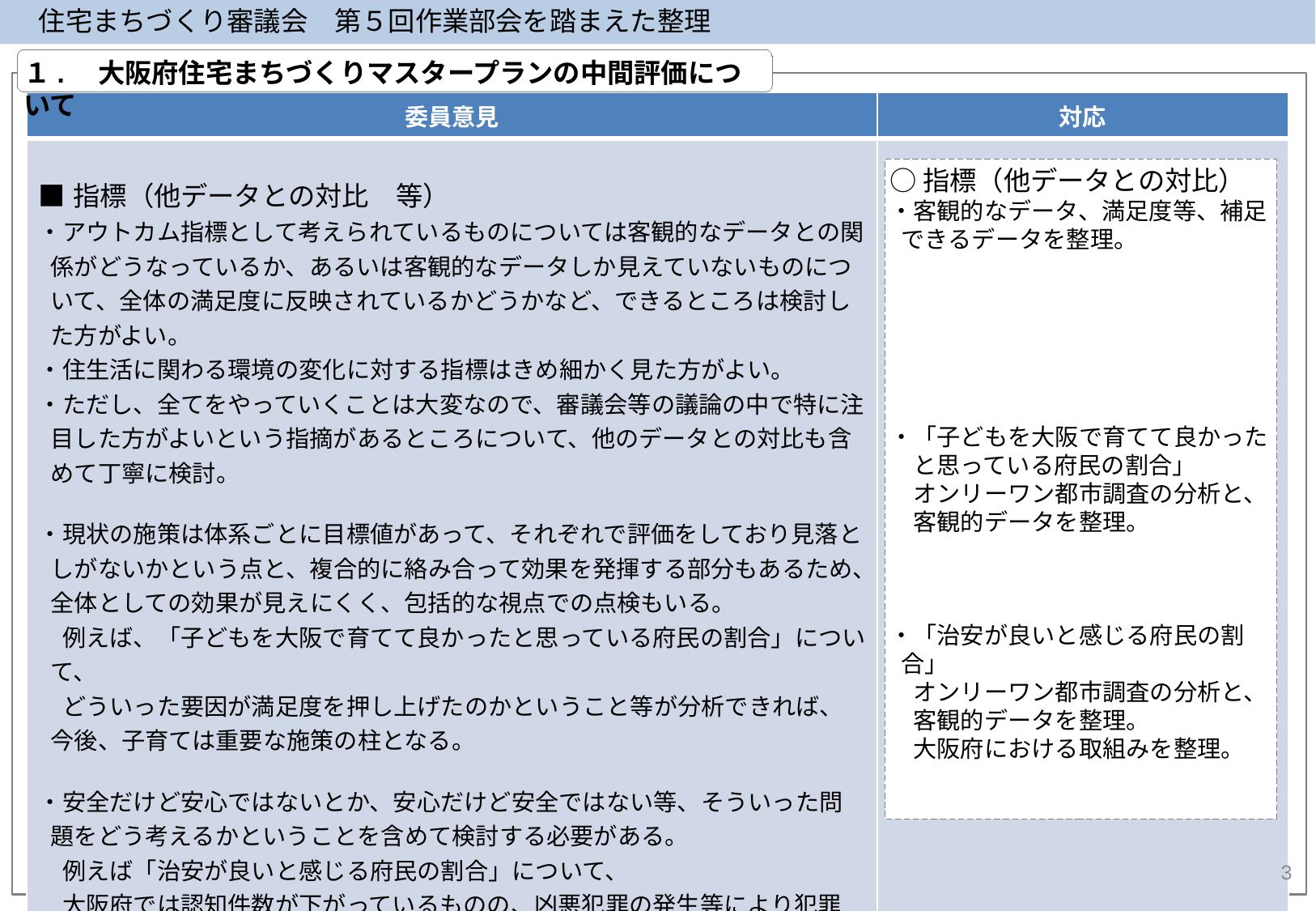

住宅まちづくり審議会　第５回作業部会を踏まえた整理
１.　大阪府住宅まちづくりマスタープランの中間評価について

| 委員意見 | 対応 |
| --- | --- |
| ■指標（他データとの対比　等） ・アウトカム指標として考えられているものについては客観的なデータとの関係がどうなっているか、あるいは客観的なデータしか見えていないものについて、全体の満足度に反映されているかどうかなど、できるところは検討した方がよい。 ・住生活に関わる環境の変化に対する指標はきめ細かく見た方がよい。 ・ただし、全てをやっていくことは大変なので、審議会等の議論の中で特に注目した方がよいという指摘があるところについて、他のデータとの対比も含めて丁寧に検討。 ・現状の施策は体系ごとに目標値があって、それぞれで評価をしており見落としがないかという点と、複合的に絡み合って効果を発揮する部分もあるため、全体としての効果が見えにくく、包括的な視点での点検もいる。 　例えば、「子どもを大阪で育てて良かったと思っている府民の割合」について、 　どういった要因が満足度を押し上げたのかということ等が分析できれば、今後、子育ては重要な施策の柱となる。 ・安全だけど安心ではないとか、安心だけど安全ではない等、そういった問題をどう考えるかということを含めて検討する必要がある。 　例えば「治安が良いと感じる府民の割合」について、 　大阪府では認知件数が下がっているものの、凶悪犯罪の発生等により犯罪不安は高くなっている　等。 ・兵庫県では、まちづくり行政として防犯を取り上げているという特徴がある。大阪府においても、同じようなやり方で犯罪発生に対して対応することが必要ではないか。 |  |
○指標（他データとの対比）
・客観的なデータ、満足度等、補足できるデータを整理。

・「子どもを大阪で育てて良かった
　と思っている府民の割合」
　オンリーワン都市調査の分析と、
　客観的データを整理。

・「治安が良いと感じる府民の割合」
　オンリーワン都市調査の分析と、
　客観的データを整理。
　大阪府における取組みを整理。
3